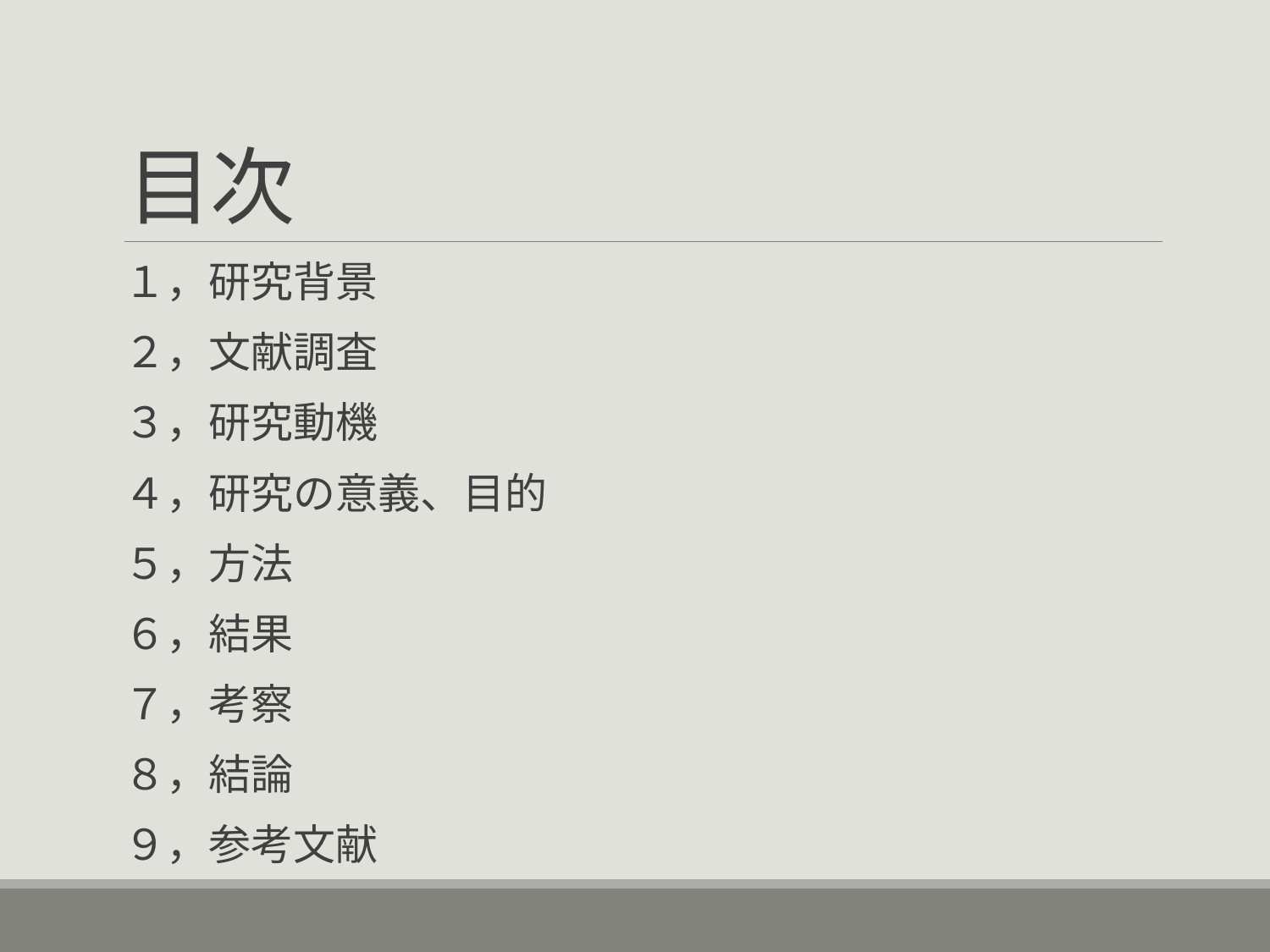

# 目次
１，研究背景
２，文献調査
３，研究動機
４，研究の意義、目的
５，方法
６，結果
７，考察
８，結論
９，参考文献